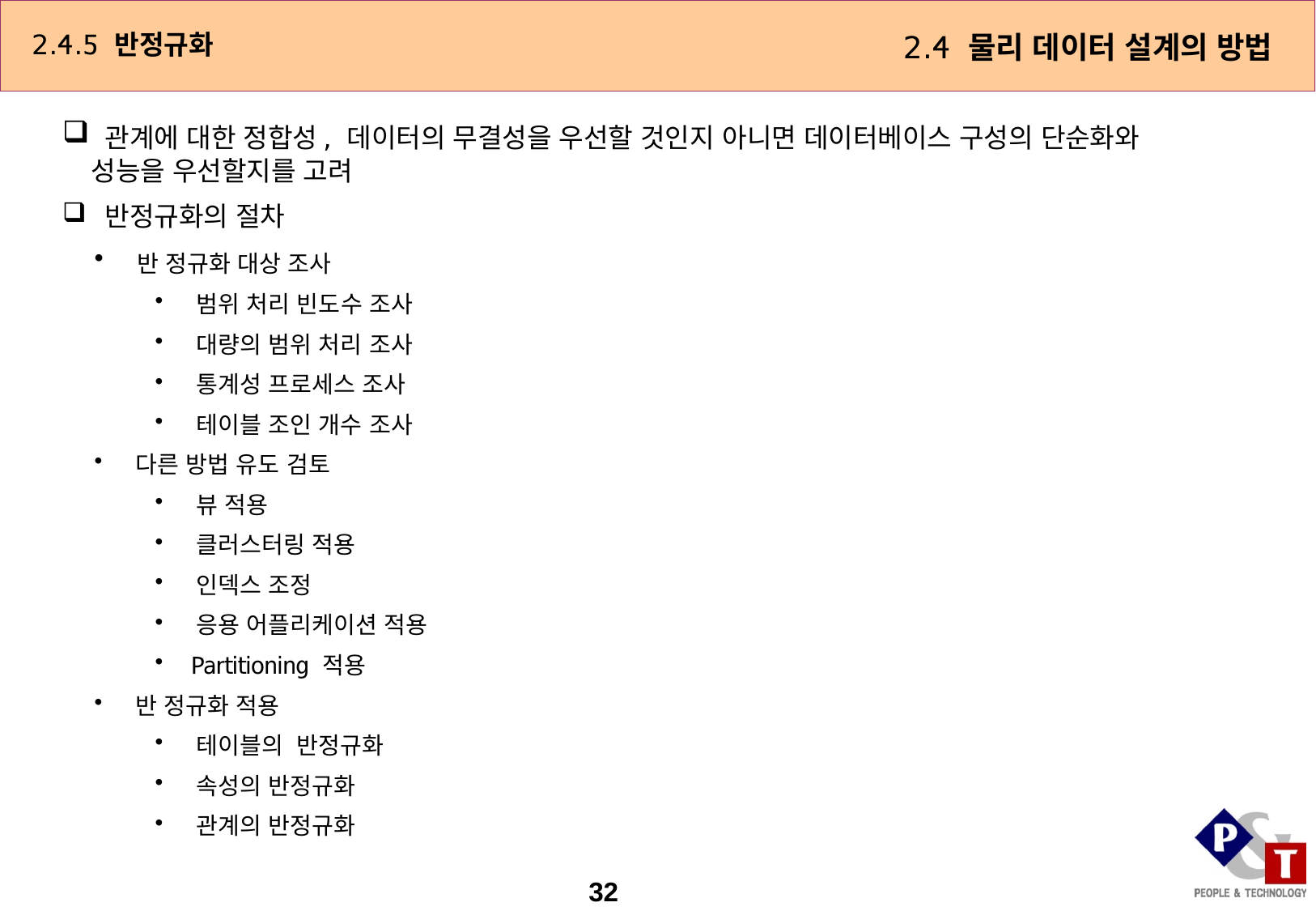

2.4.5 반정규화
2.4 물리 데이터 설계의 방법
 관계에 대한 정합성, 데이터의 무결성을 우선할 것인지 아니면 데이터베이스 구성의 단순화와 성능을 우선할지를 고려
 반정규화의 절차
 반 정규화 대상 조사
 범위 처리 빈도수 조사
 대량의 범위 처리 조사
 통계성 프로세스 조사
 테이블 조인 개수 조사
 다른 방법 유도 검토
 뷰 적용
 클러스터링 적용
 인덱스 조정
 응용 어플리케이션 적용
 Partitioning 적용
 반 정규화 적용
 테이블의  반정규화
 속성의 반정규화
 관계의 반정규화